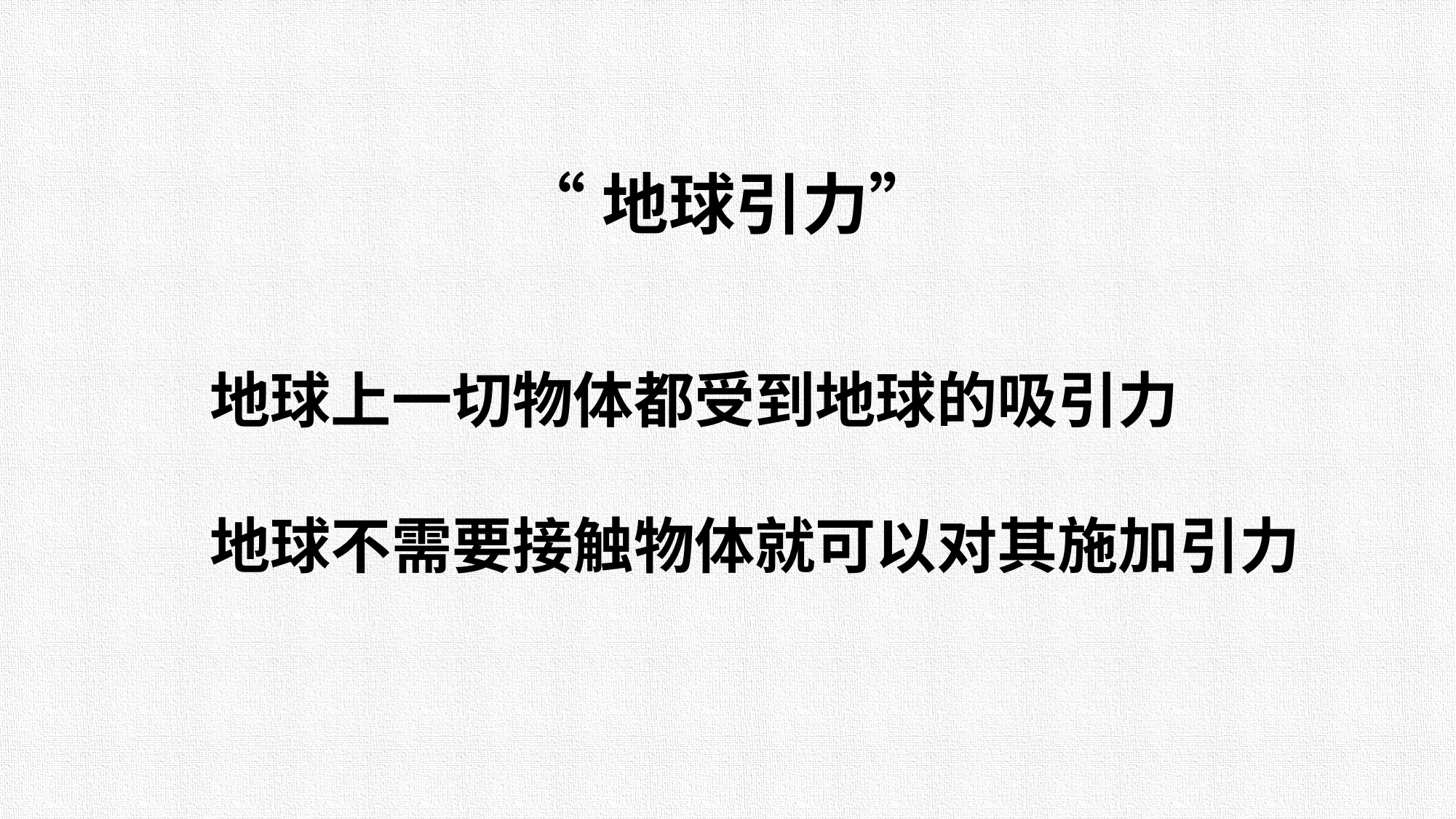

“地球引力”
地球上一切物体都受到地球的吸引力
地球不需要接触物体就可以对其施加引力